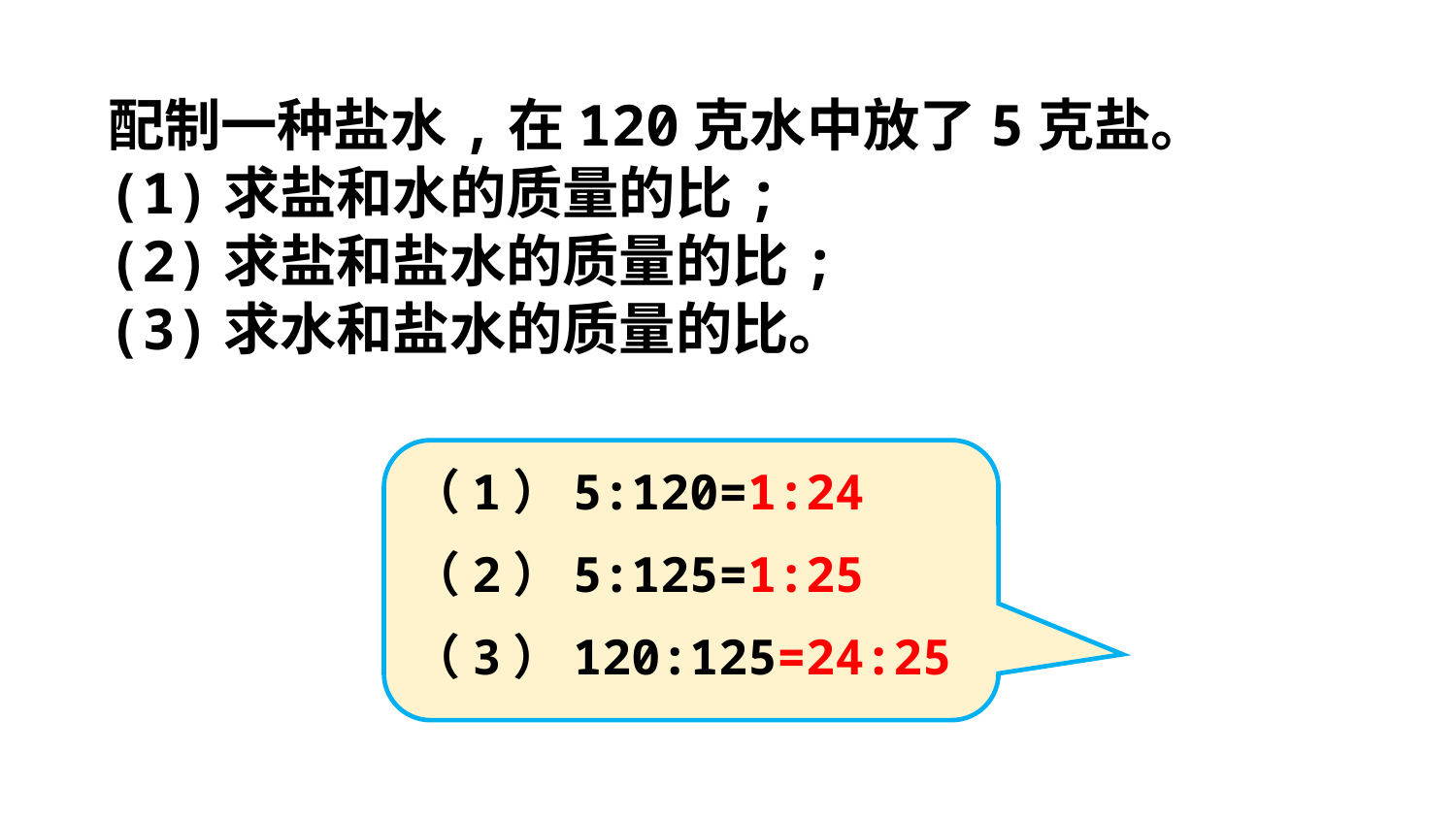

配制一种盐水,在120克水中放了5克盐。
(1)求盐和水的质量的比;
(2)求盐和盐水的质量的比;
(3)求水和盐水的质量的比。
（1）5:120=1:24
（2）5:125=1:25
（3）120:125=24:25